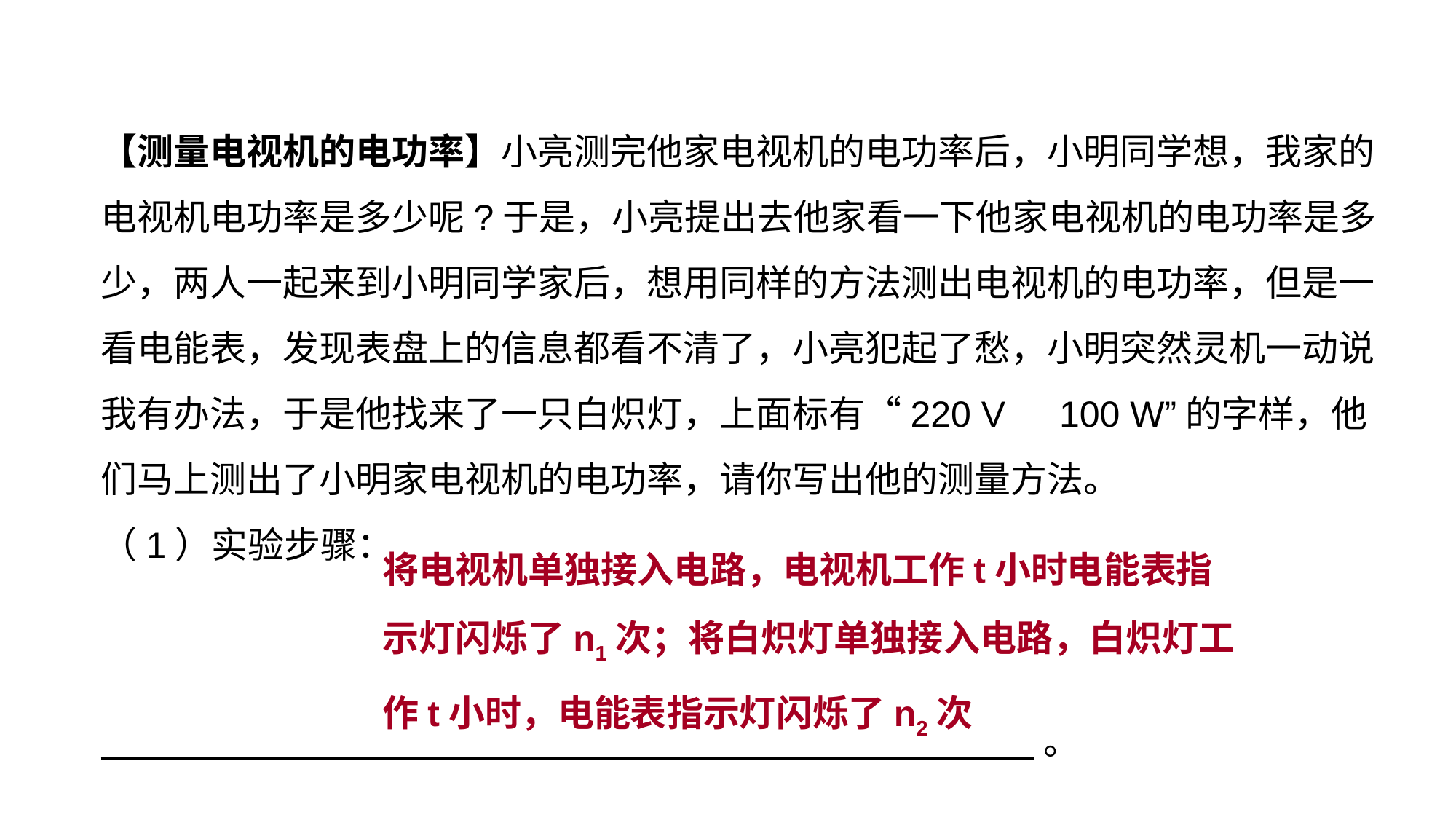

【测量电视机的电功率】小亮测完他家电视机的电功率后，小明同学想，我家的电视机电功率是多少呢?于是，小亮提出去他家看一下他家电视机的电功率是多少，两人一起来到小明同学家后，想用同样的方法测出电视机的电功率，但是一看电能表，发现表盘上的信息都看不清了，小亮犯起了愁，小明突然灵机一动说我有办法，于是他找来了一只白炽灯，上面标有“220 V　100 W”的字样，他们马上测出了小明家电视机的电功率，请你写出他的测量方法。
（1）实验步骤：

                                                                                                                  。
设计实验 拓展提升
将电视机单独接入电路，电视机工作t小时电能表指示灯闪烁了n1次；将白炽灯单独接入电路，白炽灯工作t小时，电能表指示灯闪烁了n2次